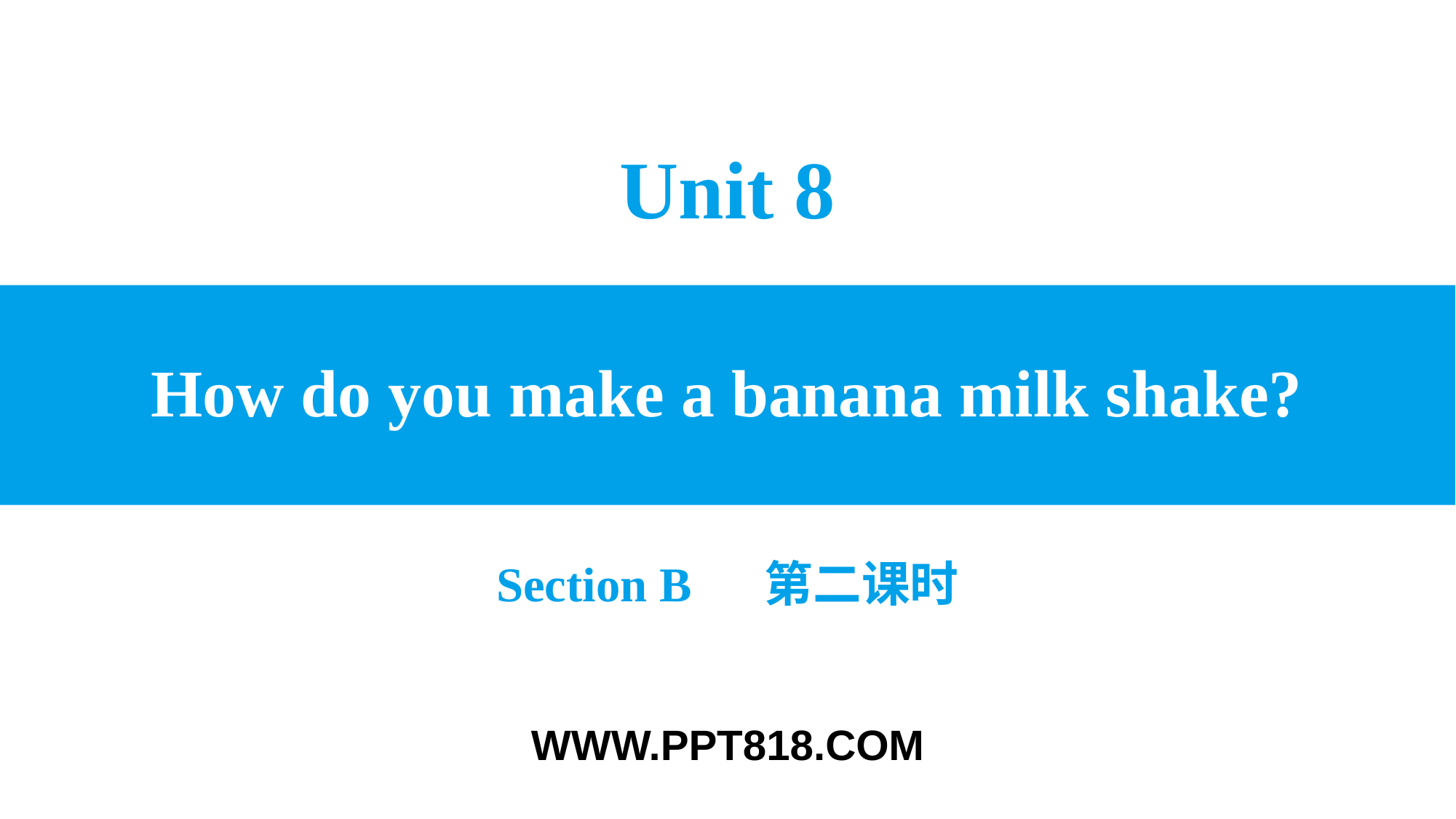

Unit 8
# How do you make a banana milk shake?
Section B     第二课时
WWW.PPT818.COM